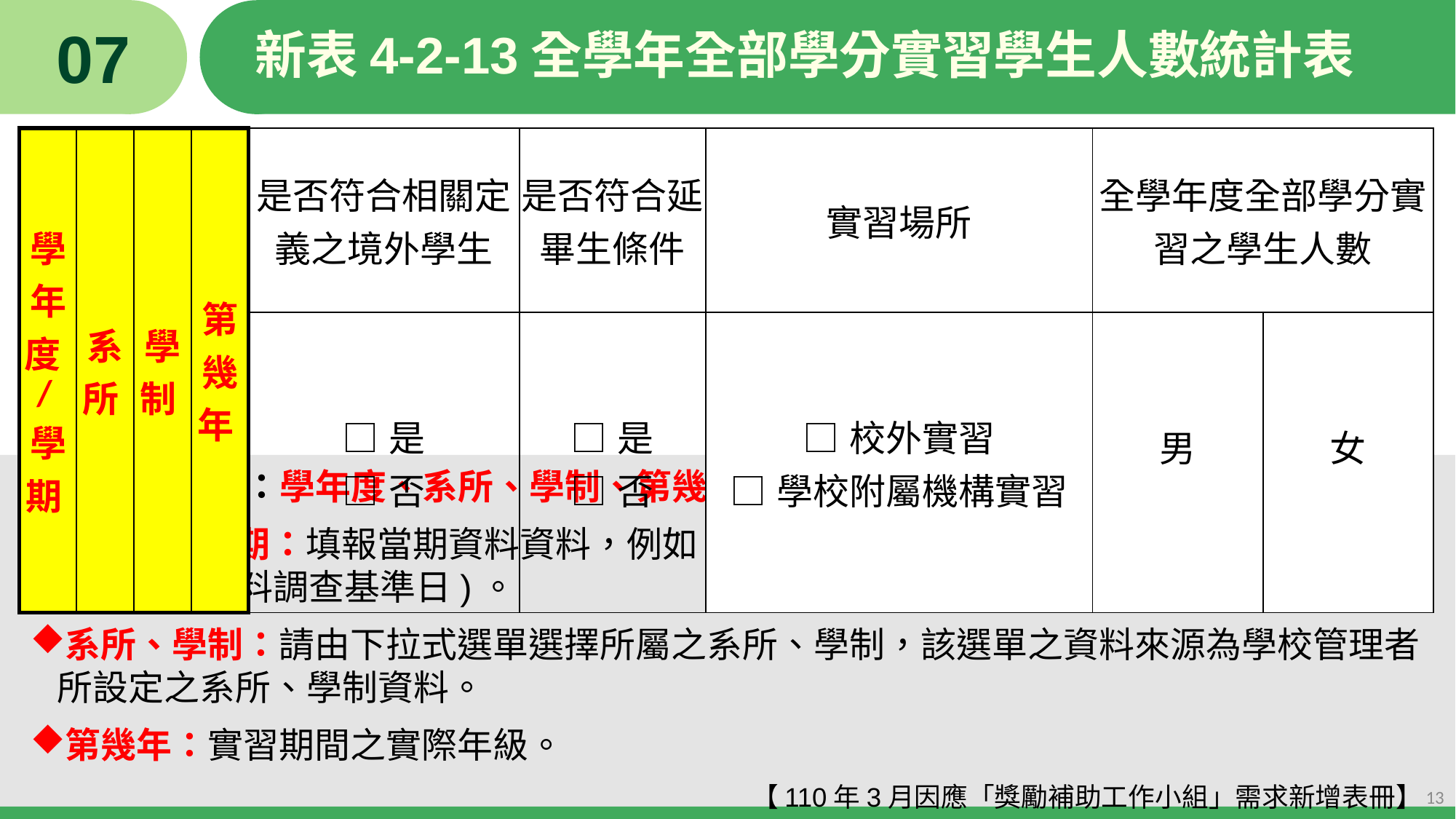

07
# 新表4-2-13全學年全部學分實習學生人數統計表
| 學年度/學期 | 系所 | 學制 | 第幾年 | 是否符合相關定義之境外學生 | 是否符合延畢生條件 | 實習場所 | 全學年度全部學分實習之學生人數 |  |
| --- | --- | --- | --- | --- | --- | --- | --- | --- |
|  |  |  |  | □是 □否 | □是 □否 | □校外實習 □學校附屬機構實習 | 男 | 女 |
【新增欄位】：學年度、系所、學制、第幾年
學年度/學期：填報當期資料資料，例如：110年03月填報109學年度下學期，以(03/15為資料調查基準日)。
系所、學制：請由下拉式選單選擇所屬之系所、學制，該選單之資料來源為學校管理者所設定之系所、學制資料。
第幾年：實習期間之實際年級。
【110年3月因應「獎勵補助工作小組」需求新增表冊】

13